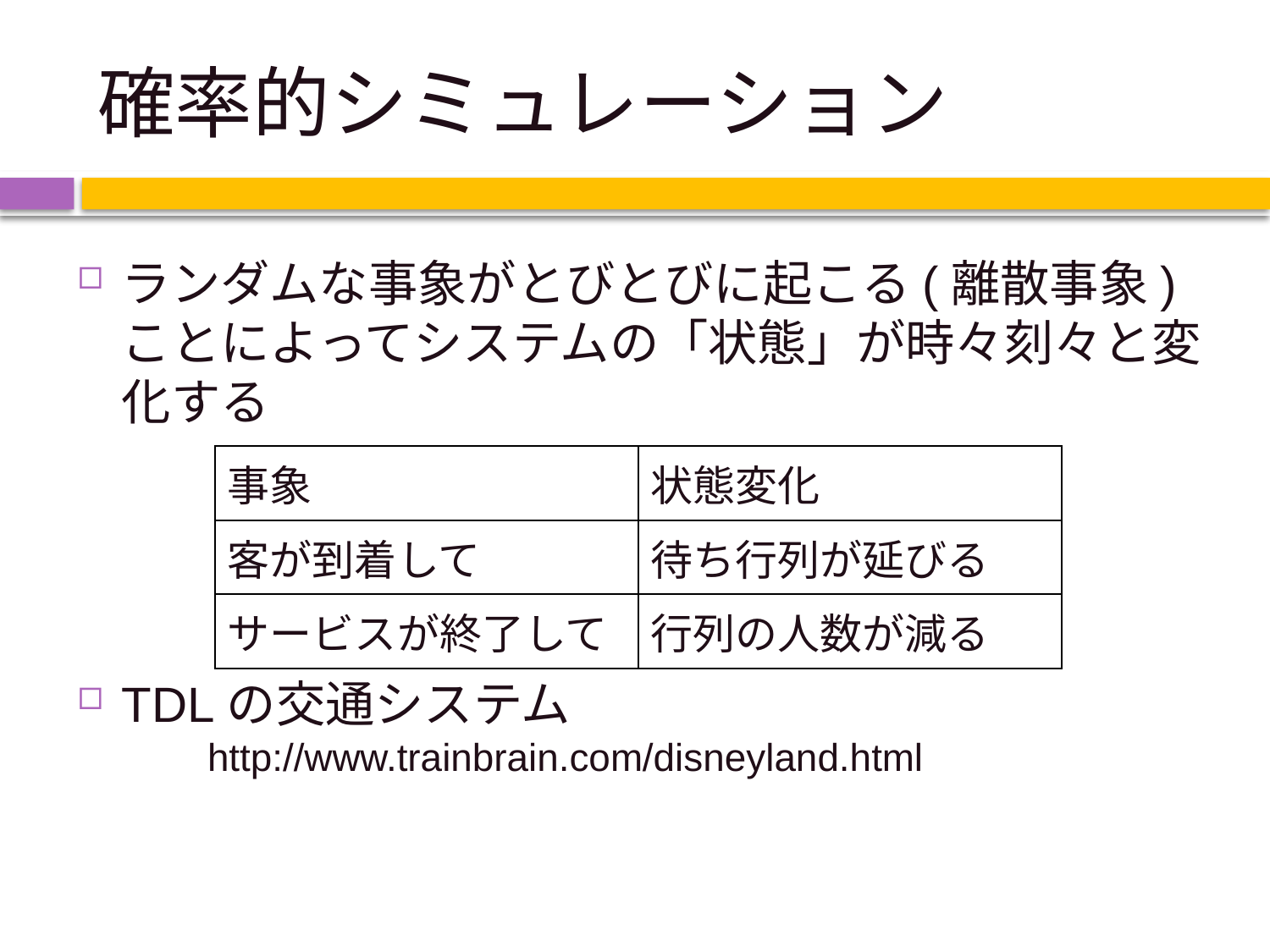

# 確率的シミュレーション
ランダムな事象がとびとびに起こる(離散事象)ことによってシステムの「状態」が時々刻々と変化する

TDLの交通システム

| 事象 | 状態変化 |
| --- | --- |
| 客が到着して | 待ち行列が延びる |
| サービスが終了して | 行列の人数が減る |
http://www.trainbrain.com/disneyland.html